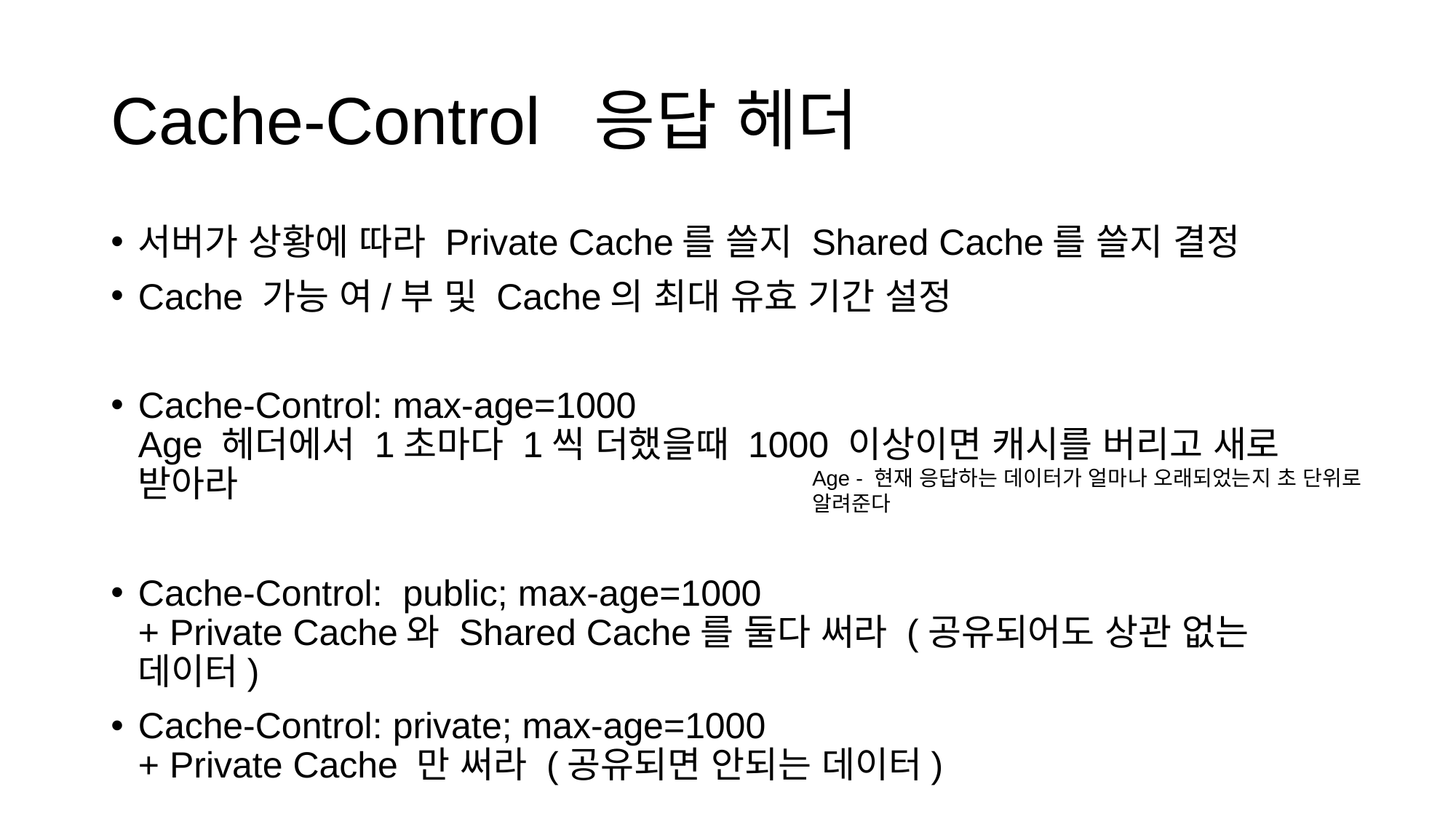

# Cache-Control  응답 헤더
서버가 상황에 따라 Private Cache를 쓸지 Shared Cache를 쓸지 결정
Cache 가능 여/부 및 Cache의 최대 유효 기간 설정

Cache-Control: max-age=1000
Age 헤더에서 1초마다 1씩 더했을때 1000 이상이면 캐시를 버리고 새로 받아라

Cache-Control:  public; max-age=1000
+ Private Cache와 Shared Cache를 둘다 써라 (공유되어도 상관 없는 데이터)
Cache-Control: private; max-age=1000
+ Private Cache 만 써라 (공유되면 안되는 데이터)

Age - 현재 응답하는 데이터가 얼마나 오래되었는지 초 단위로 알려준다